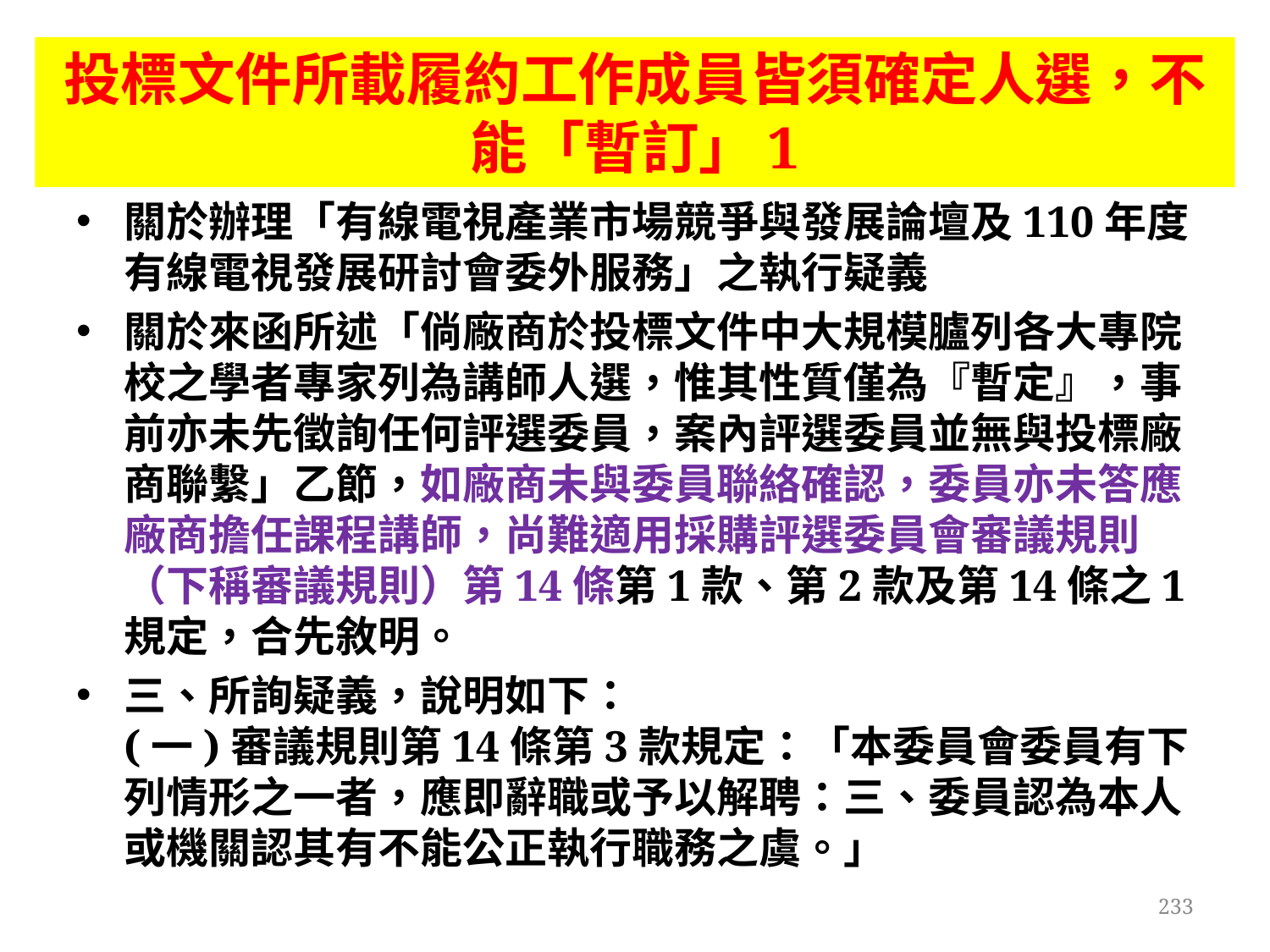

# 投標文件所載履約工作成員皆須確定人選，不能「暫訂」1
關於辦理「有線電視產業市場競爭與發展論壇及110年度有線電視發展研討會委外服務」之執行疑義
關於來函所述「倘廠商於投標文件中大規模臚列各大專院校之學者專家列為講師人選，惟其性質僅為『暫定』，事前亦未先徵詢任何評選委員，案內評選委員並無與投標廠商聯繫」乙節，如廠商未與委員聯絡確認，委員亦未答應廠商擔任課程講師，尚難適用採購評選委員會審議規則（下稱審議規則）第14條第1款、第2款及第14條之1規定，合先敘明。
三、所詢疑義，說明如下：
(一)審議規則第14條第3款規定：「本委員會委員有下列情形之一者，應即辭職或予以解聘：三、委員認為本人或機關認其有不能公正執行職務之虞。」
233